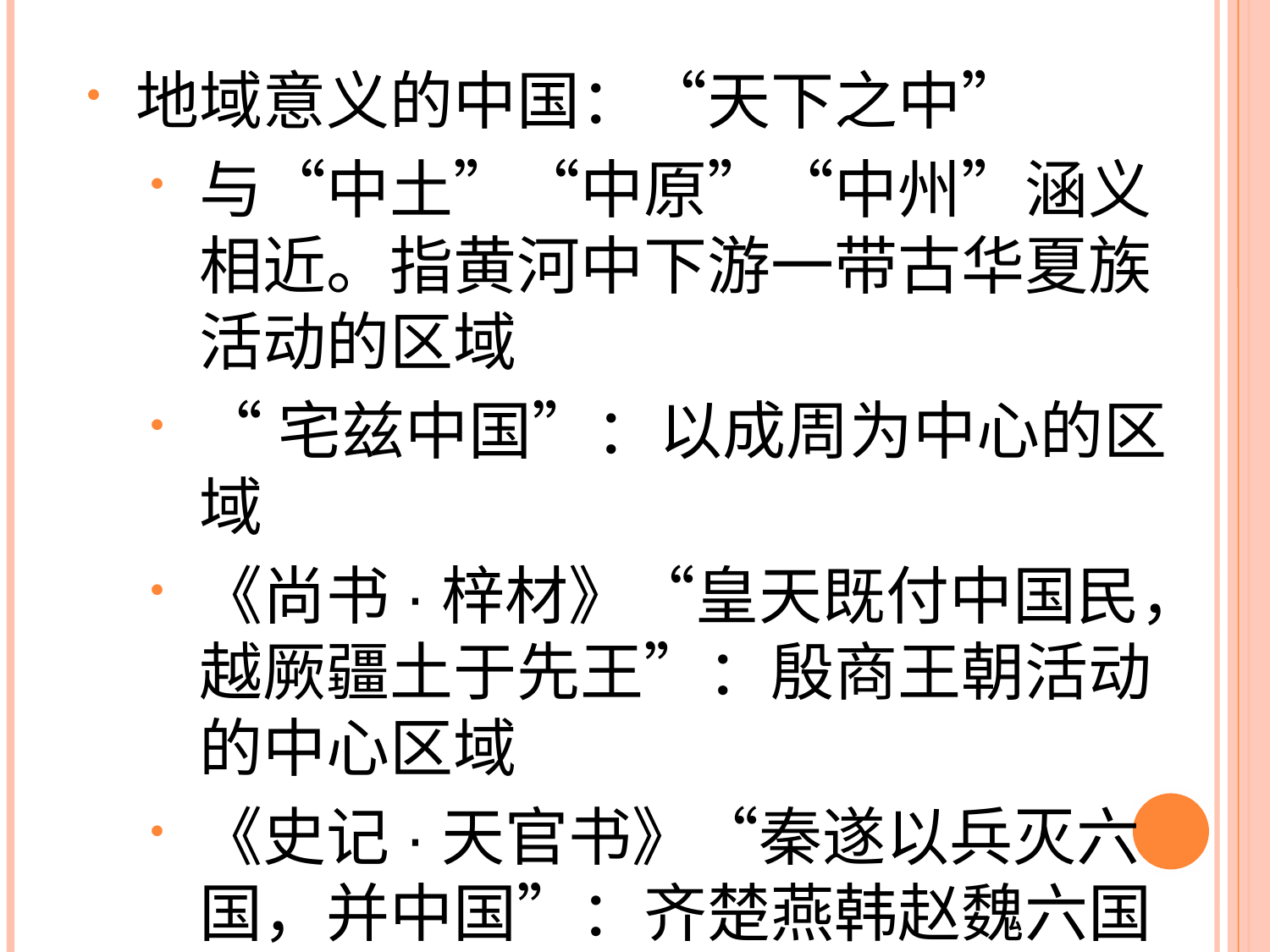

地域意义的中国：“天下之中”
与“中土”“中原”“中州”涵义相近。指黄河中下游一带古华夏族活动的区域
“宅兹中国”：以成周为中心的区域
《尚书·梓材》“皇天既付中国民，越厥疆土于先王”：殷商王朝活动的中心区域
《史记·天官书》“秦遂以兵灭六国，并中国”：齐楚燕韩赵魏六国之地